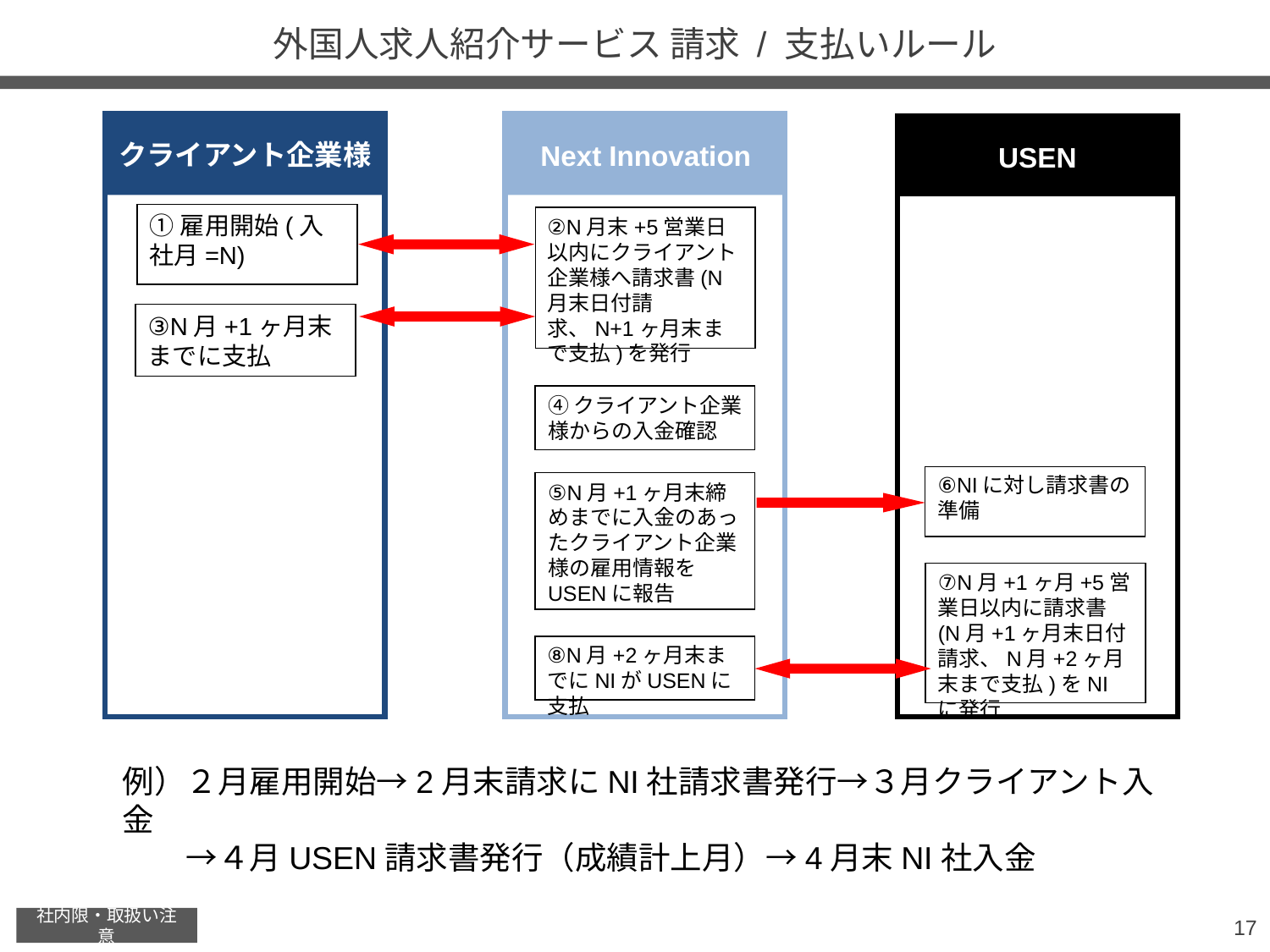

# 外国人求人紹介サービス 請求 / 支払いルール
クライアント企業様

Next Innovation

USEN

①雇用開始(入社月=N)
②N月末+5営業日以内にクライアント企業様へ請求書(N月末日付請求、N+1ヶ月末まで支払)を発行

③N月+1ヶ月末までに支払

④クライアント企業様からの入金確認
⑥NIに対し請求書の準備

⑤N月+1ヶ月末締めまでに入金のあったクライアント企業様の雇用情報をUSENに報告

⑦N月+1ヶ月+5営業日以内に請求書(N月+1ヶ月末日付請求、N月+2ヶ月末まで支払)をNIに発行

⑧N月+2ヶ月末までにNIがUSENに支払

例）２月雇用開始→2月末請求にNI社請求書発行→３月クライアント入金
　　→４月USEN請求書発行（成績計上月）→4月末NI社入金
17